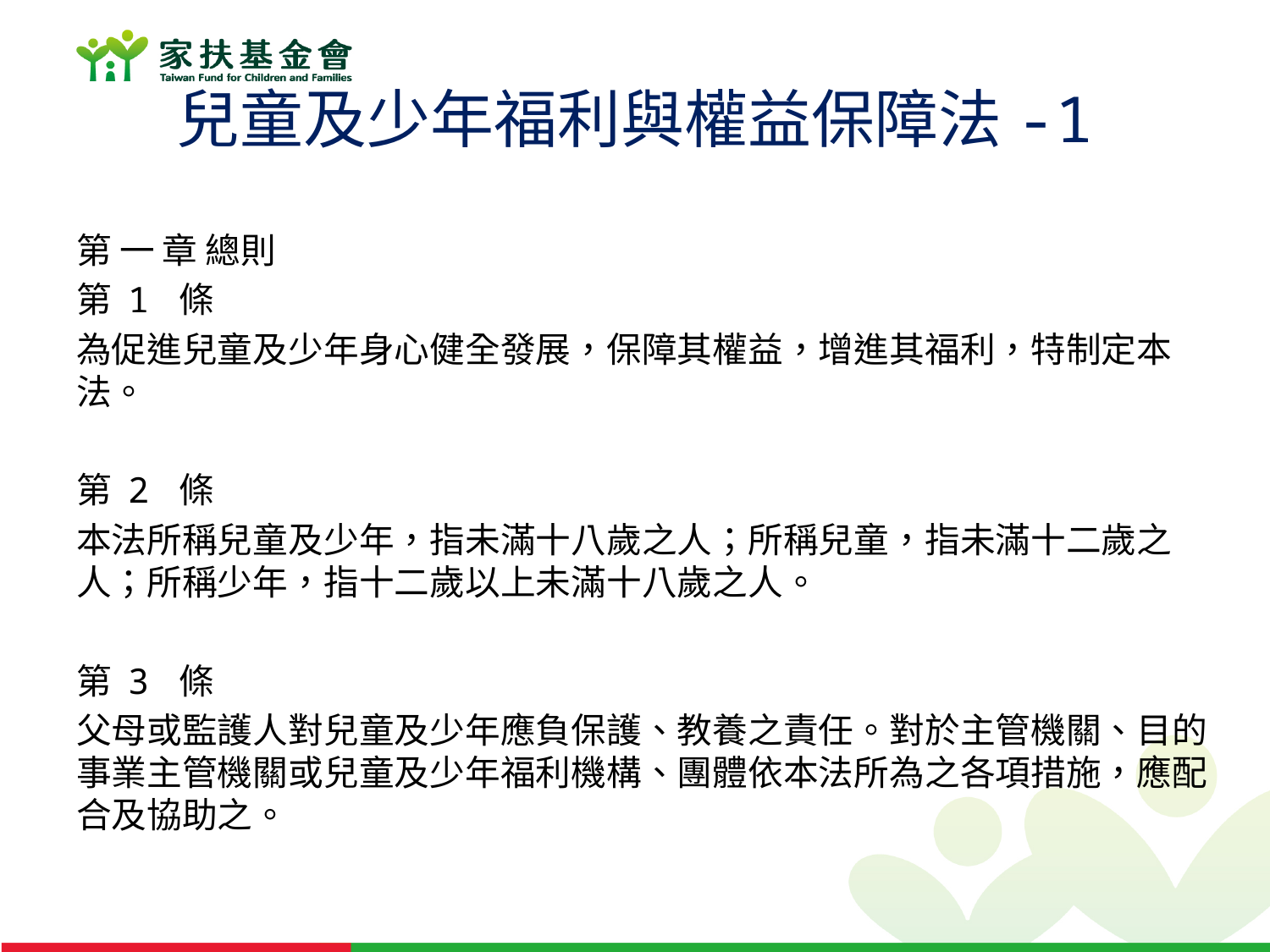

# 兒童及少年福利與權益保障法-1
第 一 章 總則
第 1 條
為促進兒童及少年身心健全發展，保障其權益，增進其福利，特制定本法。

第 2 條
本法所稱兒童及少年，指未滿十八歲之人；所稱兒童，指未滿十二歲之人；所稱少年，指十二歲以上未滿十八歲之人。

第 3 條
父母或監護人對兒童及少年應負保護、教養之責任。對於主管機關、目的事業主管機關或兒童及少年福利機構、團體依本法所為之各項措施，應配合及協助之。